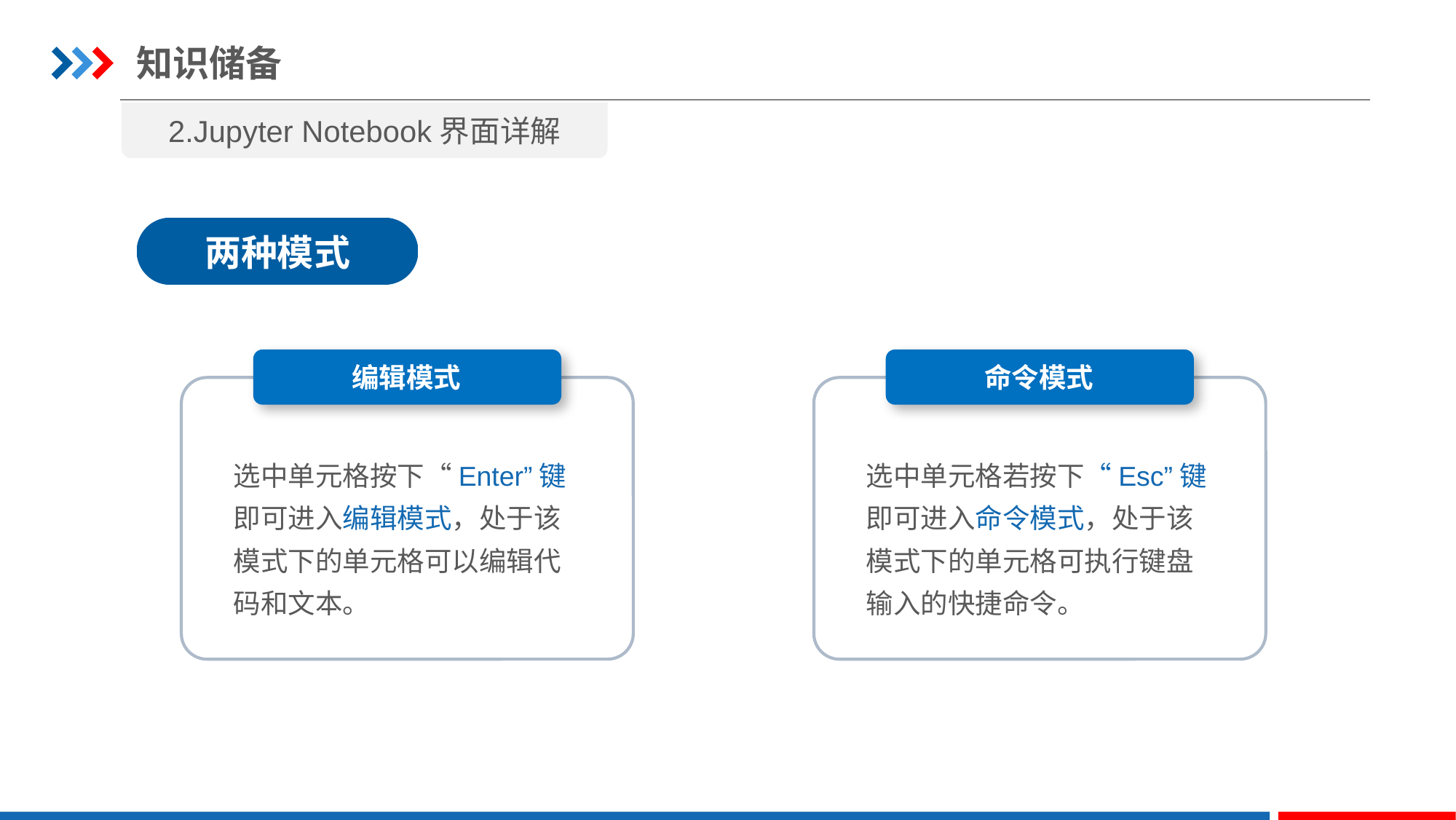

知识储备

2.Jupyter Notebook界面详解
两种模式

编辑模式

命令模式

选中单元格按下“Enter”键即可进入编辑模式，处于该模式下的单元格可以编辑代码和文本。
选中单元格若按下“Esc”键即可进入命令模式，处于该模式下的单元格可执行键盘输入的快捷命令。